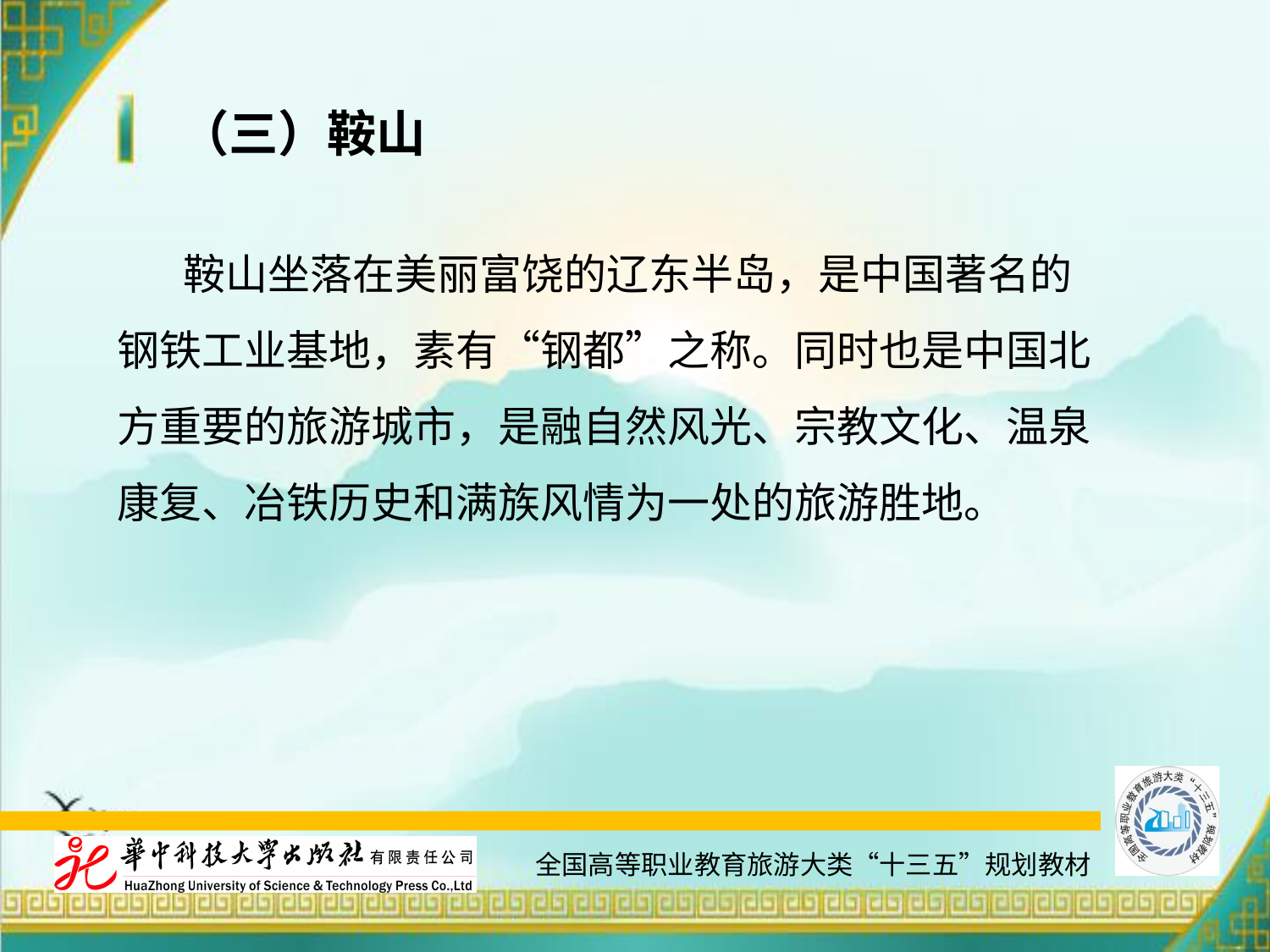

（三）鞍山
  鞍山坐落在美丽富饶的辽东半岛，是中国著名的钢铁工业基地，素有“钢都”之称。同时也是中国北方重要的旅游城市，是融自然风光、宗教文化、温泉康复、冶铁历史和满族风情为一处的旅游胜地。